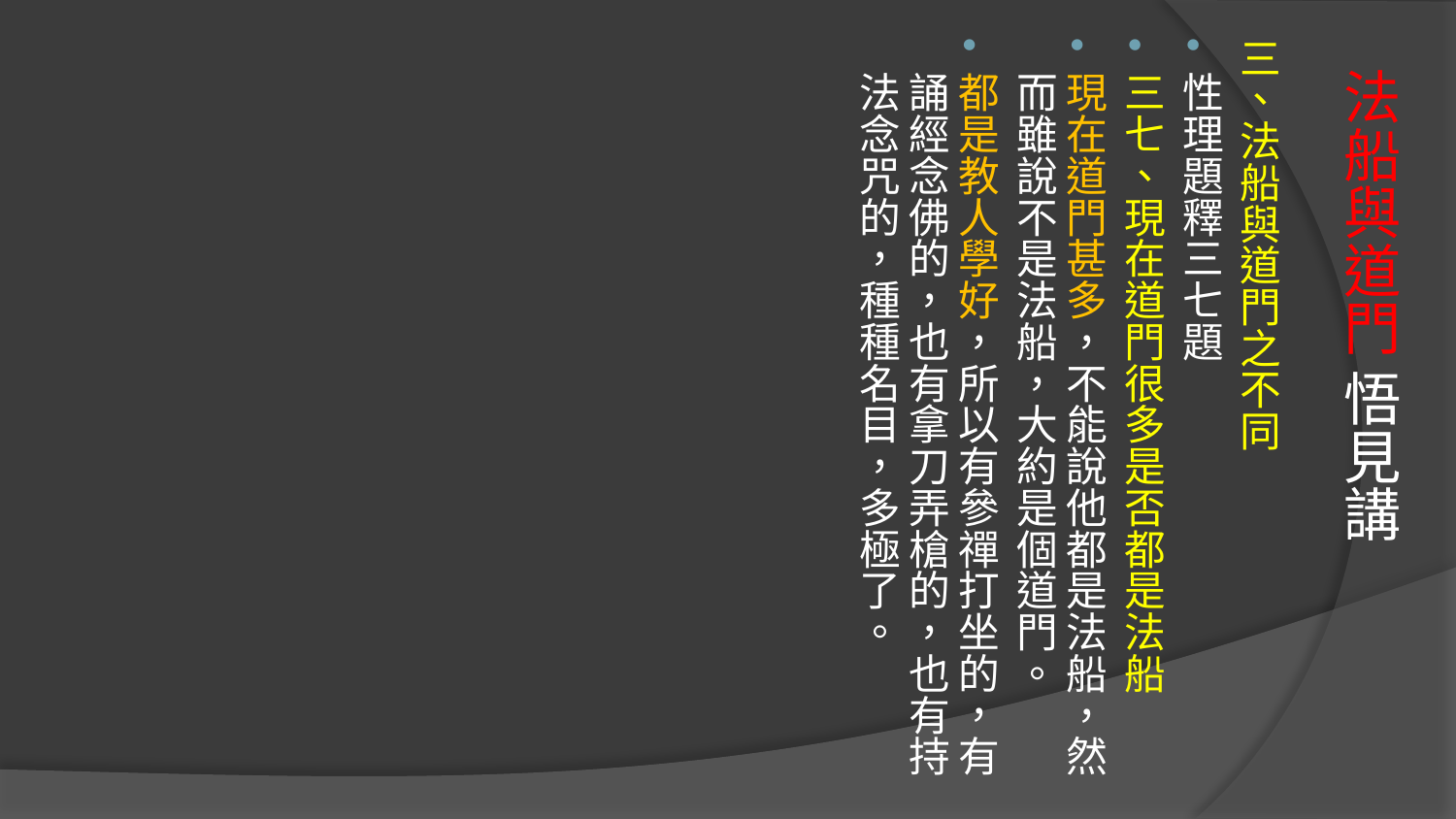

三、法船與道門之不同
性理題釋三七題
三七、現在道門很多是否都是法船
現在道門甚多，不能說他都是法船，然而雖說不是法船，大約是個道門。
都是教人學好，所以有參禪打坐的，有誦經念佛的，也有拿刀弄槍的，也有持法念咒的，種種名目，多極了。

# 法船與道門 悟見講